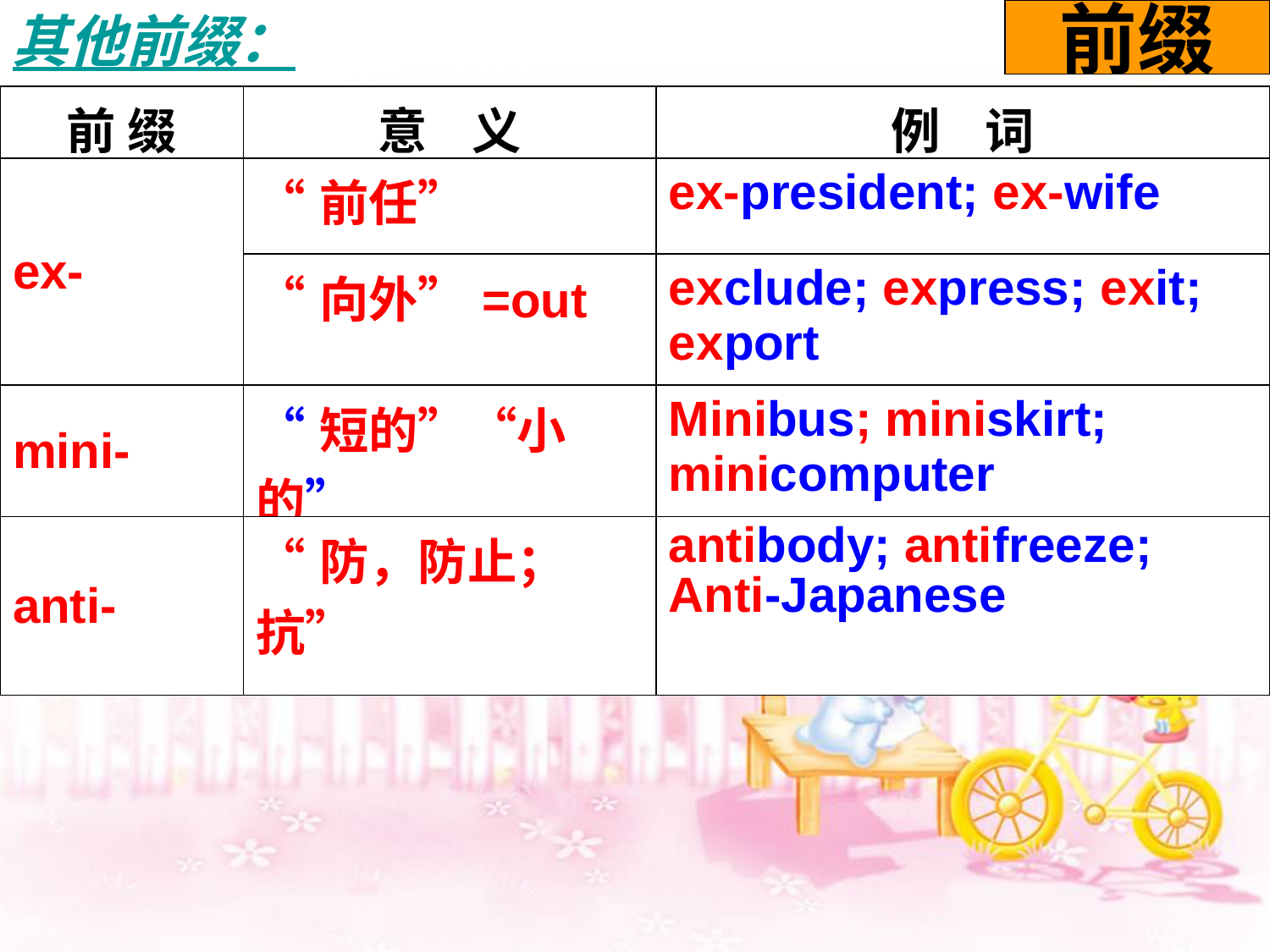

其他前缀：
前缀
| 前 缀 | 意 义 | 例 词 |
| --- | --- | --- |
| ex- | “前任” | ex-president; ex-wife |
|  | “向外”=out | exclude; express; exit; export |
| mini- | “短的”“小的” | Minibus; miniskirt; minicomputer |
| anti- | “防，防止；抗” | antibody; antifreeze; Anti-Japanese |